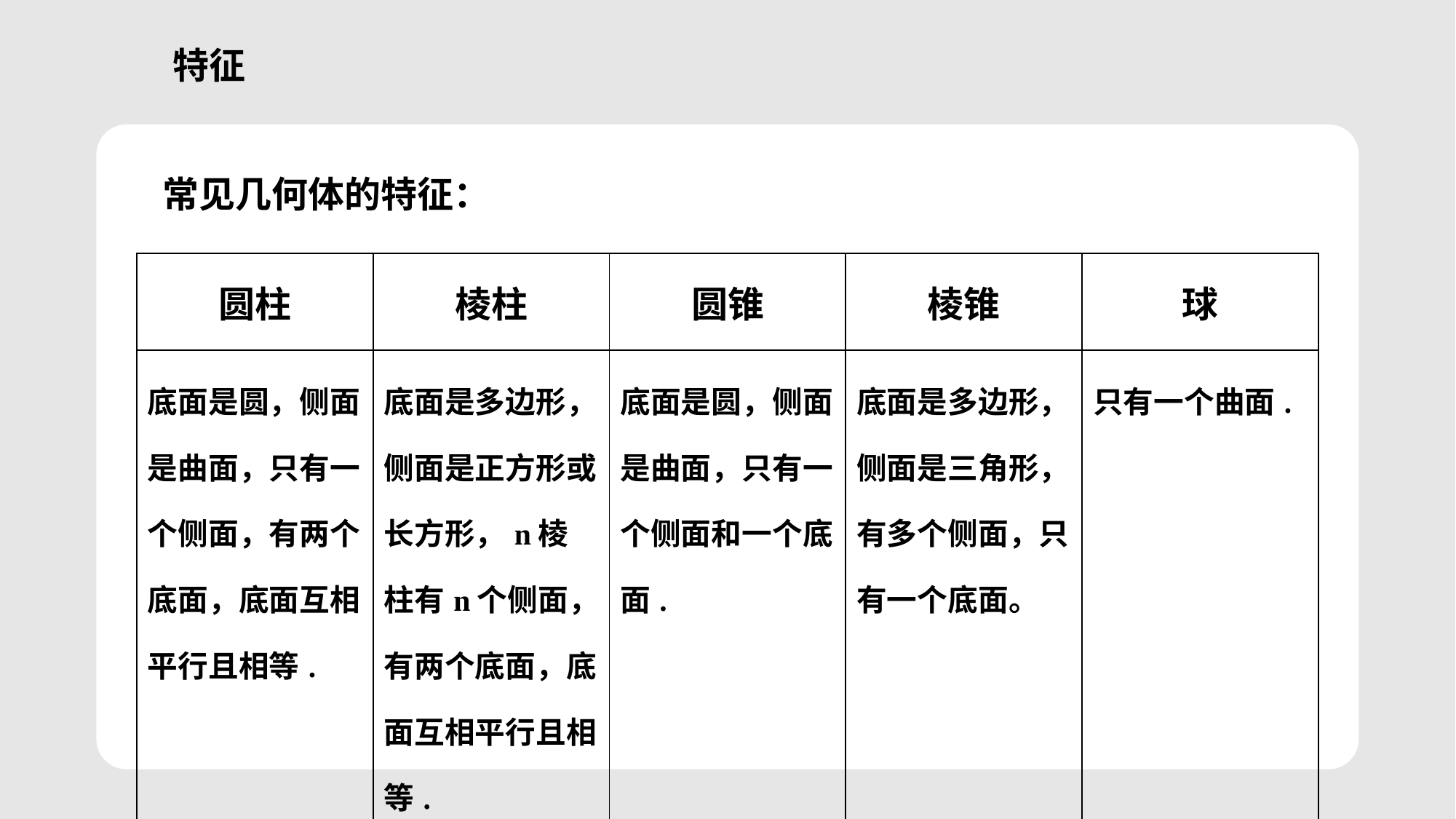

特征
常见几何体的特征：
| 圆柱 | 棱柱 | 圆锥 | 棱锥 | 球 |
| --- | --- | --- | --- | --- |
| 底面是圆，侧面是曲面，只有一个侧面，有两个底面，底面互相平行且相等. | 底面是多边形，侧面是正方形或长方形，n棱柱有n个侧面，有两个底面，底面互相平行且相等. | 底面是圆，侧面是曲面，只有一个侧面和一个底面. | 底面是多边形，侧面是三角形，有多个侧面，只有一个底面。 | 只有一个曲面. |